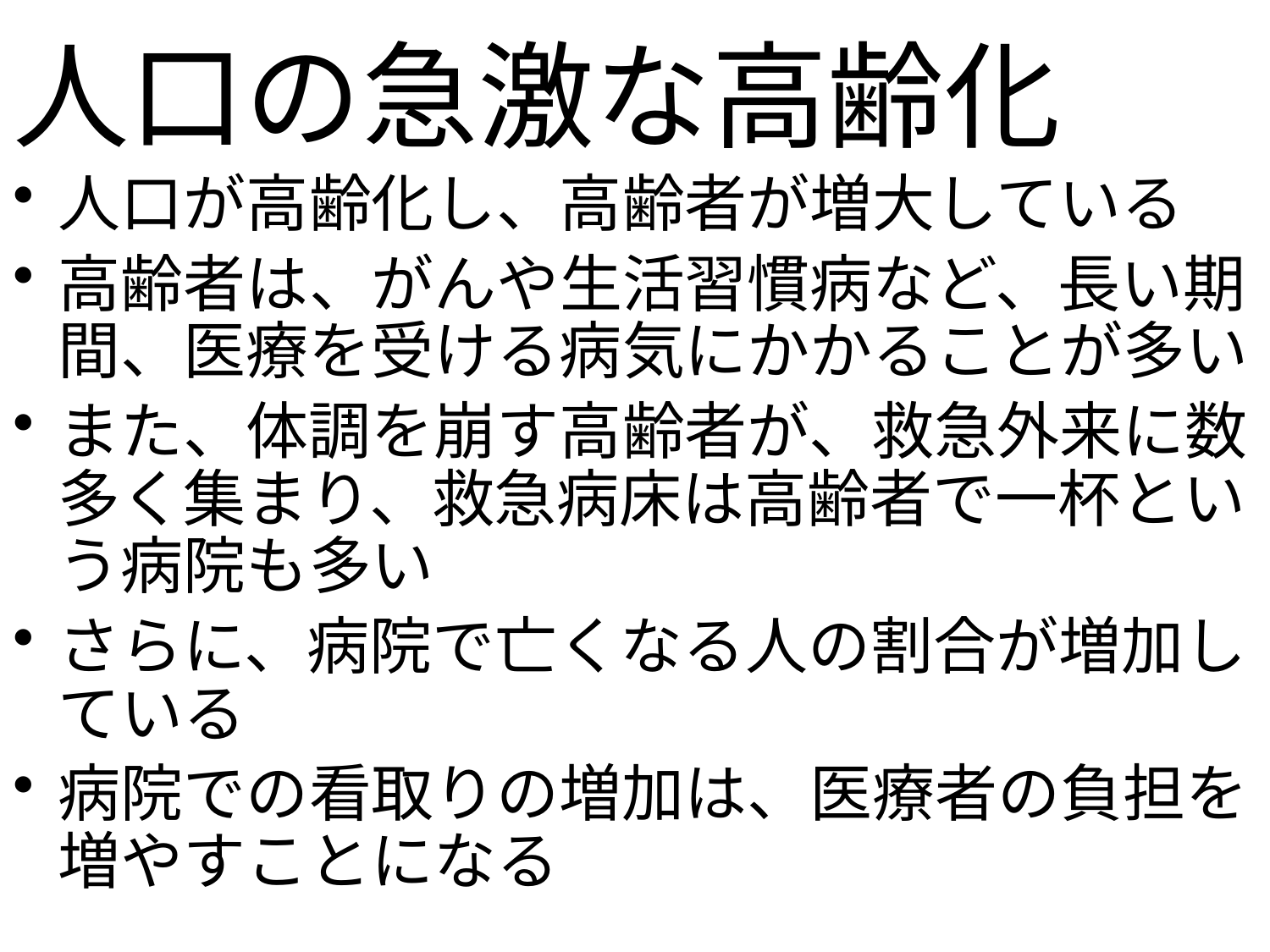

# 人口の急激な高齢化
人口が高齢化し、高齢者が増大している
高齢者は、がんや生活習慣病など、長い期間、医療を受ける病気にかかることが多い
また、体調を崩す高齢者が、救急外来に数多く集まり、救急病床は高齢者で一杯という病院も多い
さらに、病院で亡くなる人の割合が増加している
病院での看取りの増加は、医療者の負担を増やすことになる